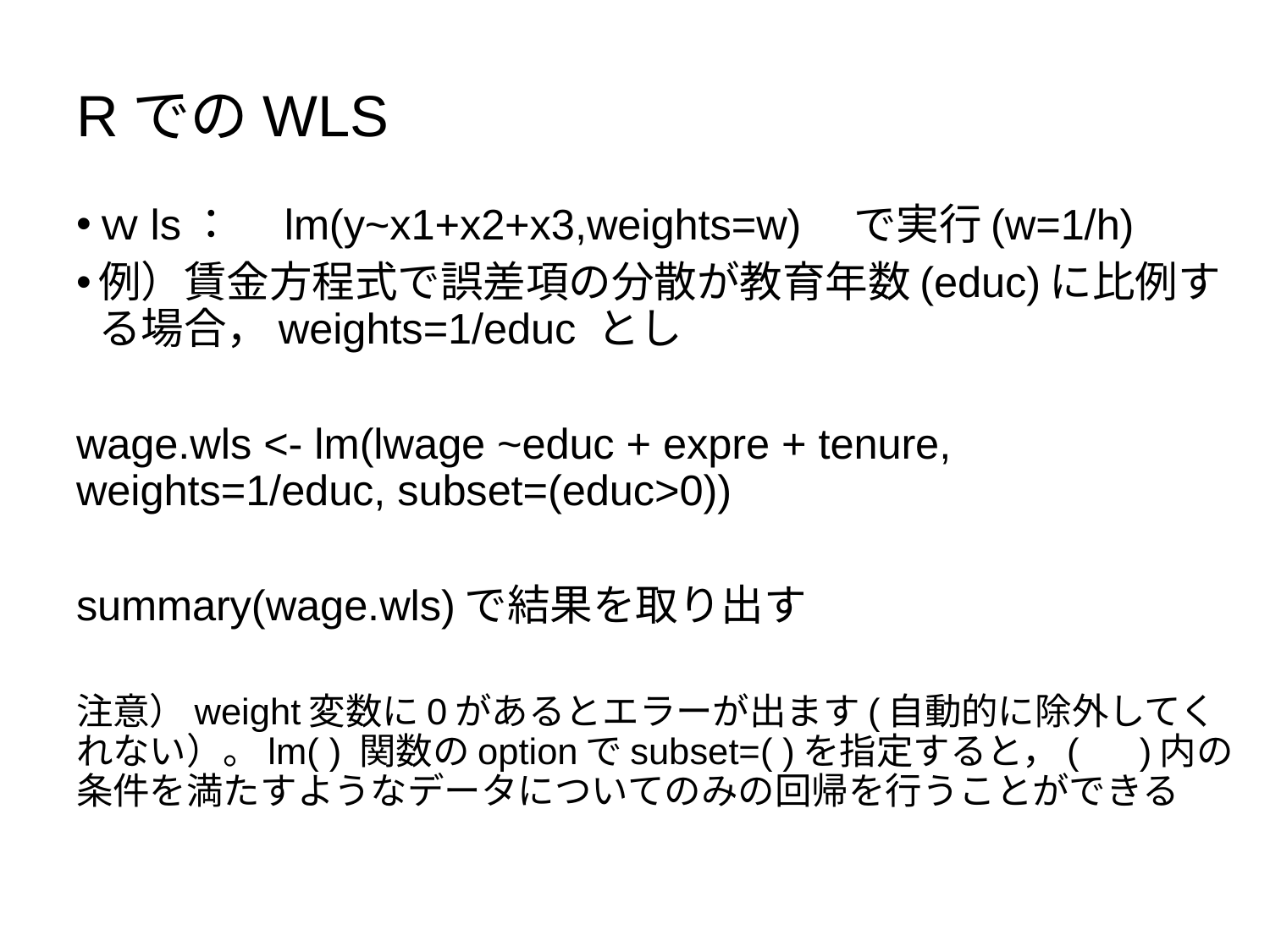

# RでのWLS
ｗls：　lm(y~x1+x2+x3,weights=w)　で実行(w=1/h)
例）賃金方程式で誤差項の分散が教育年数(educ)に比例する場合，weights=1/educ とし

wage.wls <- lm(lwage ~educ + expre + tenure,　weights=1/educ, subset=(educ>0))

summary(wage.wls)で結果を取り出す

注意）weight変数に0があるとエラーが出ます(自動的に除外してくれない）。lm( ) 関数のoptionでsubset=( )を指定すると，(　 )内の条件を満たすようなデータについてのみの回帰を行うことができる